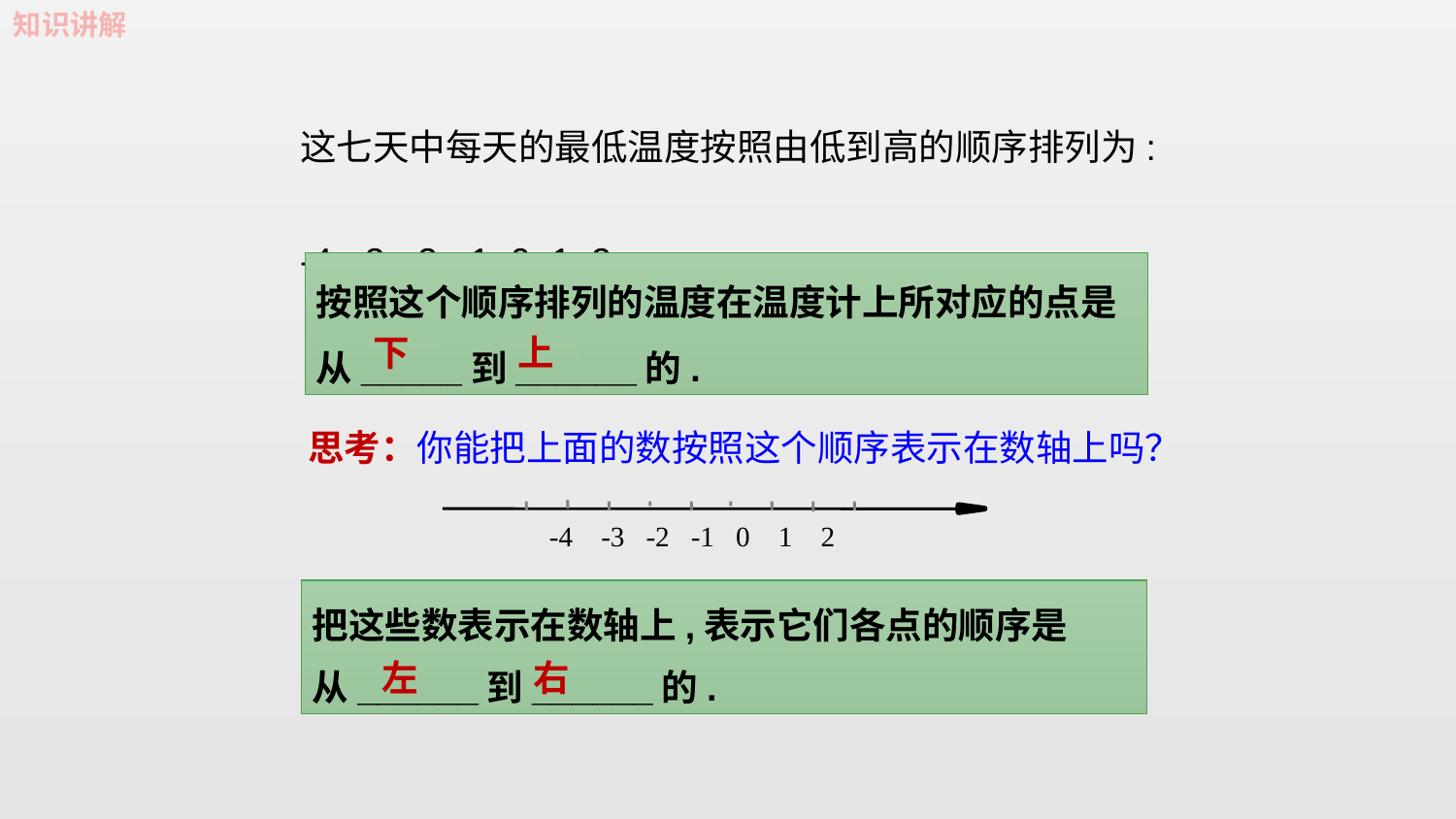

知识讲解
这七天中每天的最低温度按照由低到高的顺序排列为:
-4, -3, -2, -1, 0, 1, 2.
按照这个顺序排列的温度在温度计上所对应的点是
从_____到______的.
下
上
思考：你能把上面的数按照这个顺序表示在数轴上吗？

-4    -3   -2   -1   0    1    2
把这些数表示在数轴上,表示它们各点的顺序是
从______到______的.
左
右